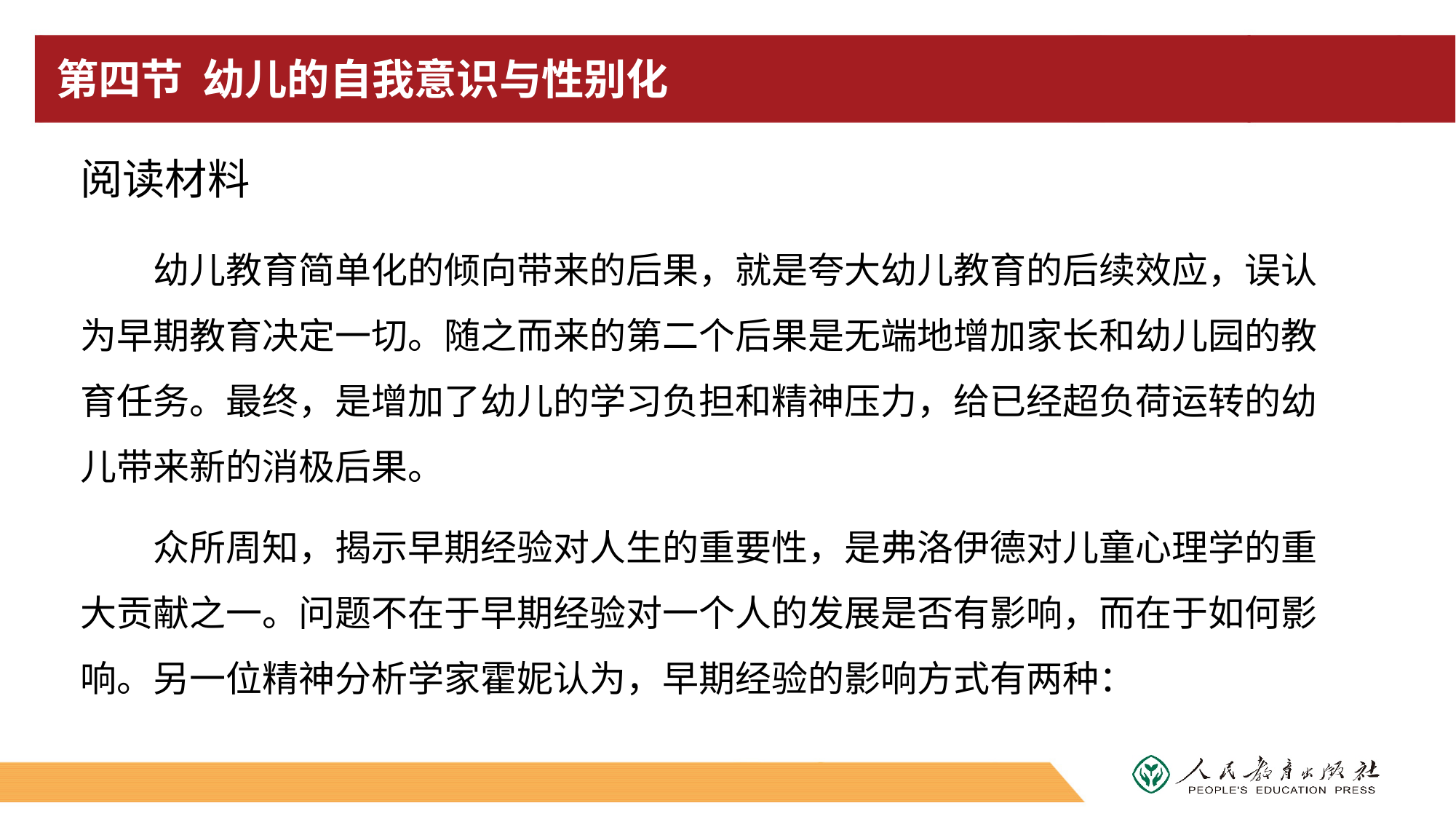

# 第四节  幼儿的自我意识与性别化
阅读材料
幼儿教育简单化的倾向带来的后果，就是夸大幼儿教育的后续效应，误认为早期教育决定一切。随之而来的第二个后果是无端地增加家长和幼儿园的教育任务。最终，是增加了幼儿的学习负担和精神压力，给已经超负荷运转的幼儿带来新的消极后果。
众所周知，揭示早期经验对人生的重要性，是弗洛伊德对儿童心理学的重大贡献之一。问题不在于早期经验对一个人的发展是否有影响，而在于如何影响。另一位精神分析学家霍妮认为，早期经验的影响方式有两种：